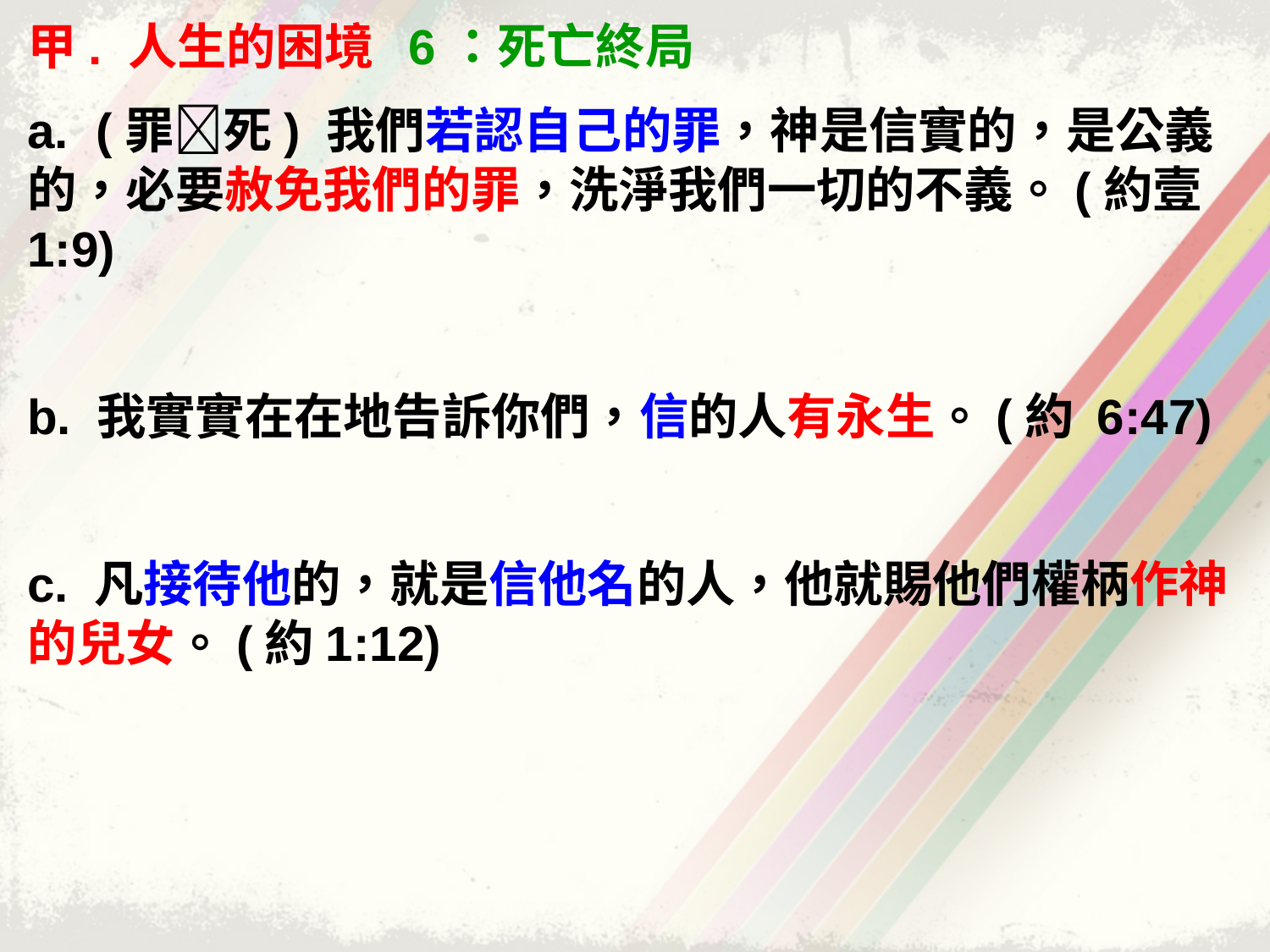

甲. 人生的困境  6：死亡終局
a.  (罪→死) 我們若認自己的罪，神是信實的，是公義的，必要赦免我們的罪，洗淨我們一切的不義。(約壹1:9)

b. 我實實在在地告訴你們，信的人有永生。(約 6:47)

c. 凡接待他的，就是信他名的人，他就賜他們權柄作神的兒女。(約1:12)